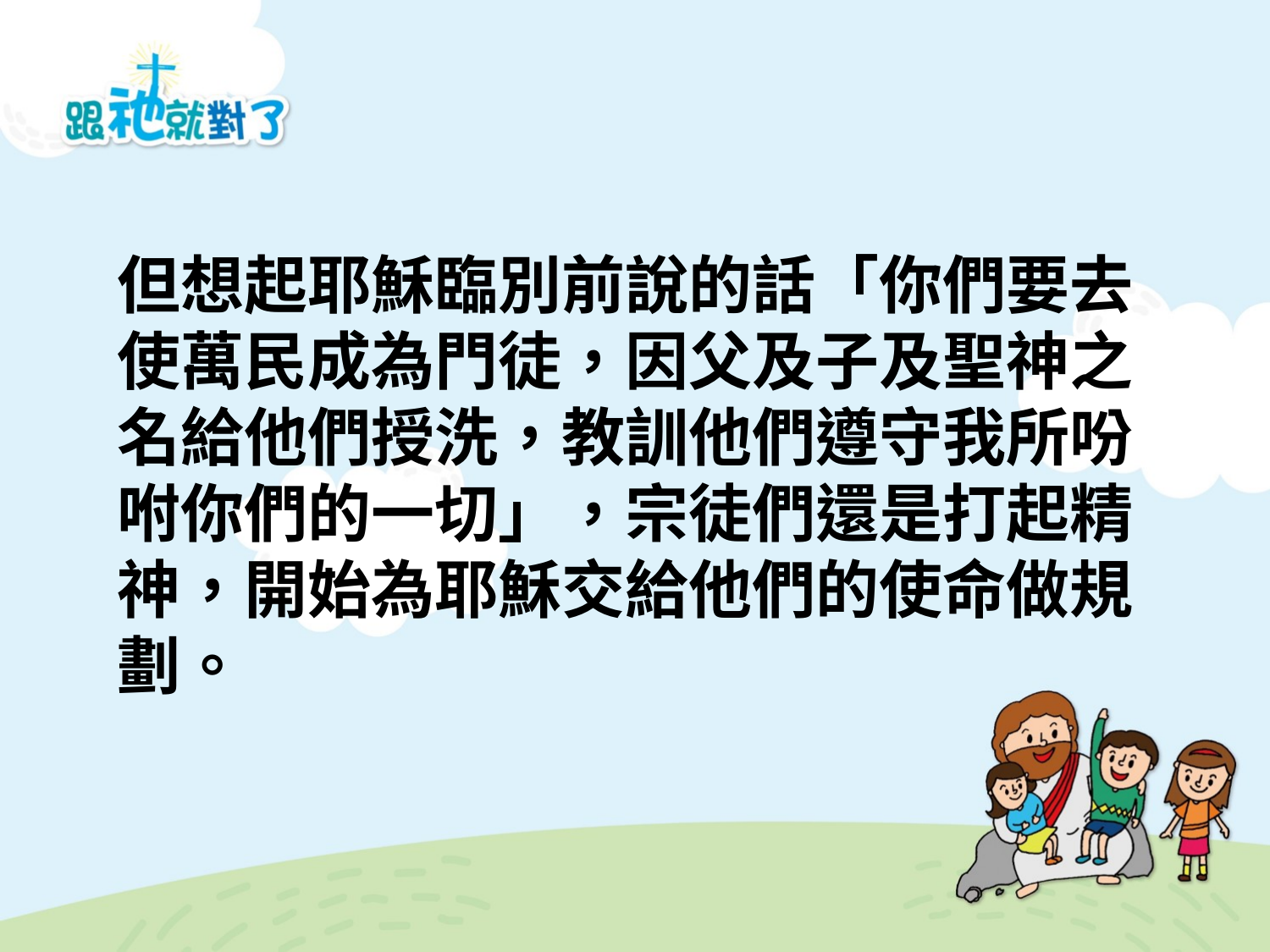

但想起耶穌臨別前說的話「你們要去使萬民成為門徒，因父及子及聖神之名給他們授洗，教訓他們遵守我所吩咐你們的一切」，宗徒們還是打起精神，開始為耶穌交給他們的使命做規劃。